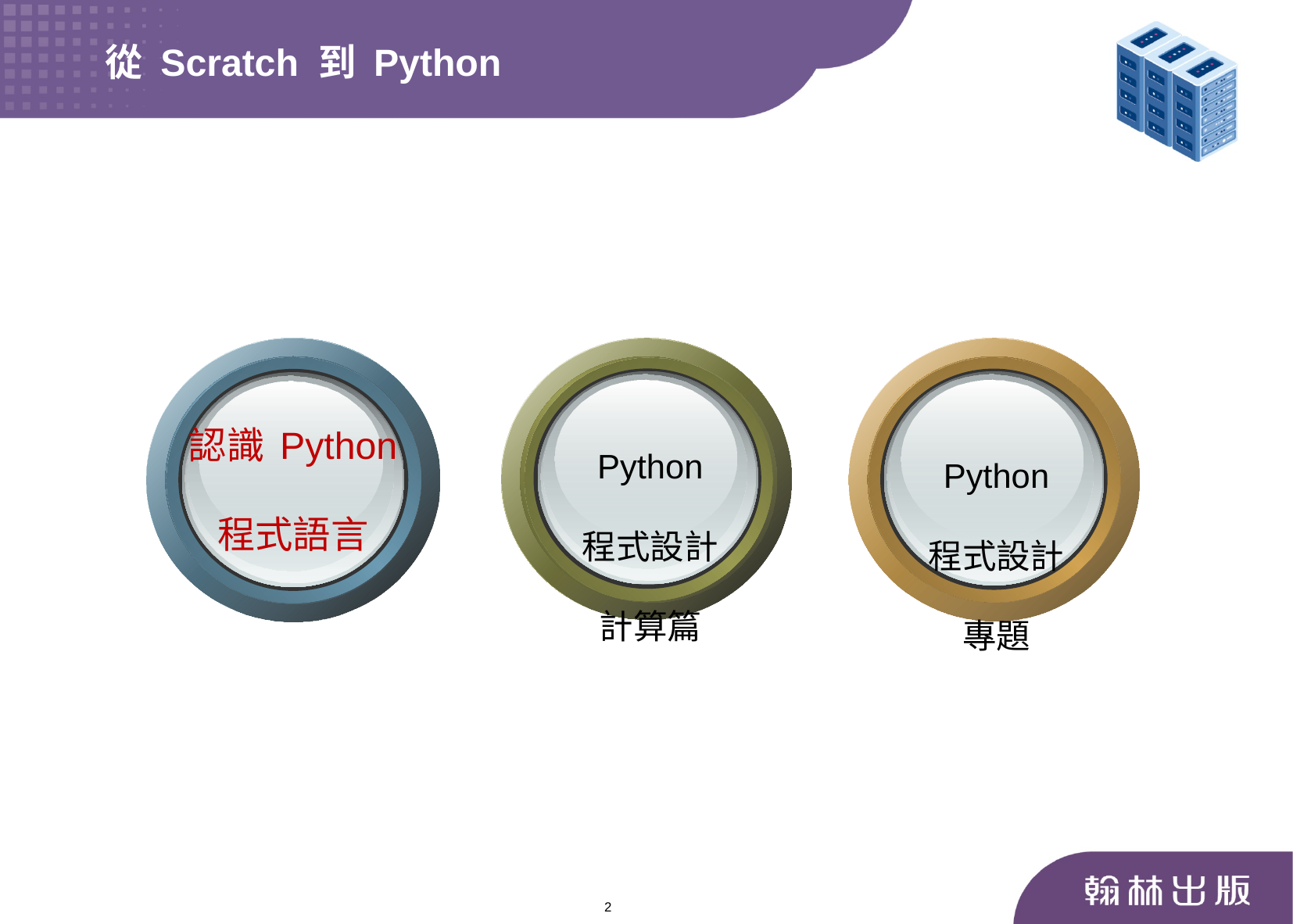

從 Scratch 到 Python

認識Python
程式語言

Python
程式設計
專題
Python
程式設計
計算篇

2